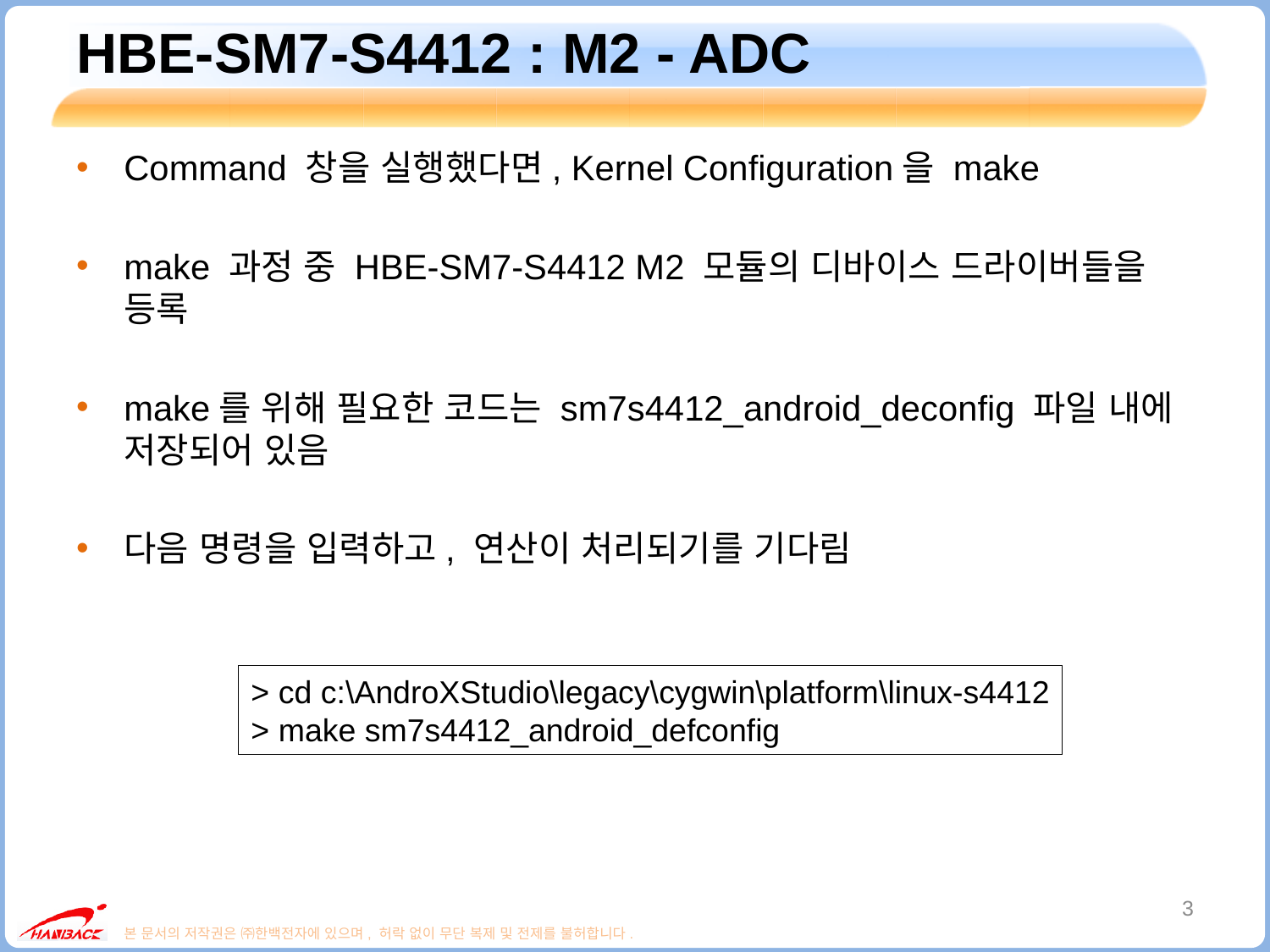

# HBE-SM7-S4412 : M2 - ADC
Command 창을 실행했다면, Kernel Configuration을 make

make 과정 중 HBE-SM7-S4412 M2 모듈의 디바이스 드라이버들을 등록

make를 위해 필요한 코드는 sm7s4412_android_deconfig 파일 내에 저장되어 있음

다음 명령을 입력하고, 연산이 처리되기를 기다림
> cd c:\AndroXStudio\legacy\cygwin\platform\linux-s4412
> make sm7s4412_android_defconfig
3